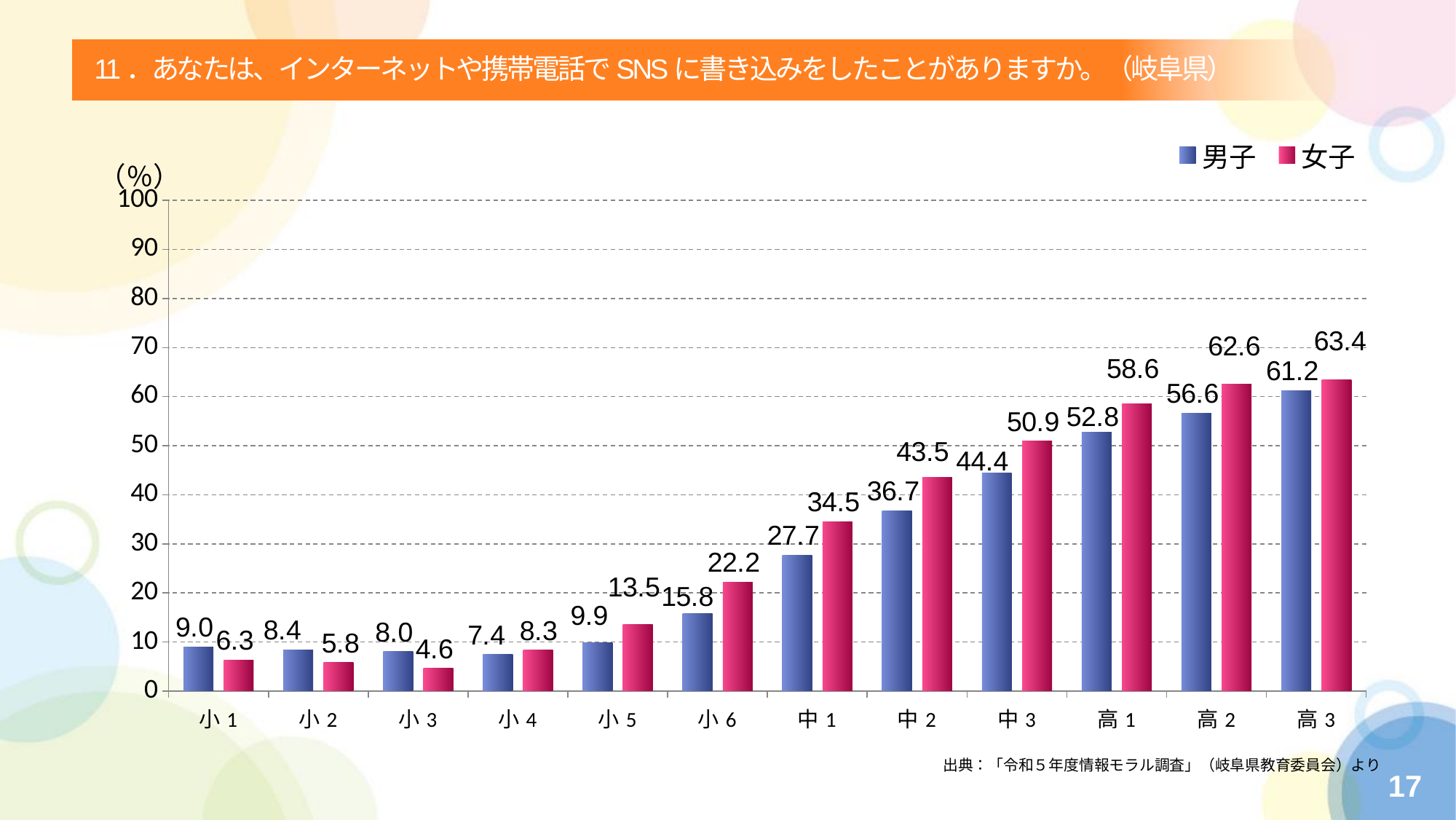

# 11．あなたは、インターネットや携帯電話でSNSに書き込みをしたことがありますか。（岐阜県）

### Chart

| Category | 男子 | 女子 |
|---|---|---|
| 小1 | 9.0 | 6.3 |
| 小2 | 8.4 | 5.8 |
| 小3 | 8.0 | 4.6 |
| 小4 | 7.4 | 8.3 |
| 小5 | 9.9 | 13.5 |
| 小6 | 15.8 | 22.2 |
| 中1 | 27.7 | 34.5 |
| 中2 | 36.7 | 43.5 |
| 中3 | 44.4 | 50.9 |
| 高1 | 52.8 | 58.6 |
| 高2 | 56.6 | 62.6 |
| 高3 | 61.2 | 63.4 |
出典：「令和５年度情報モラル調査」（岐阜県教育委員会）より
17